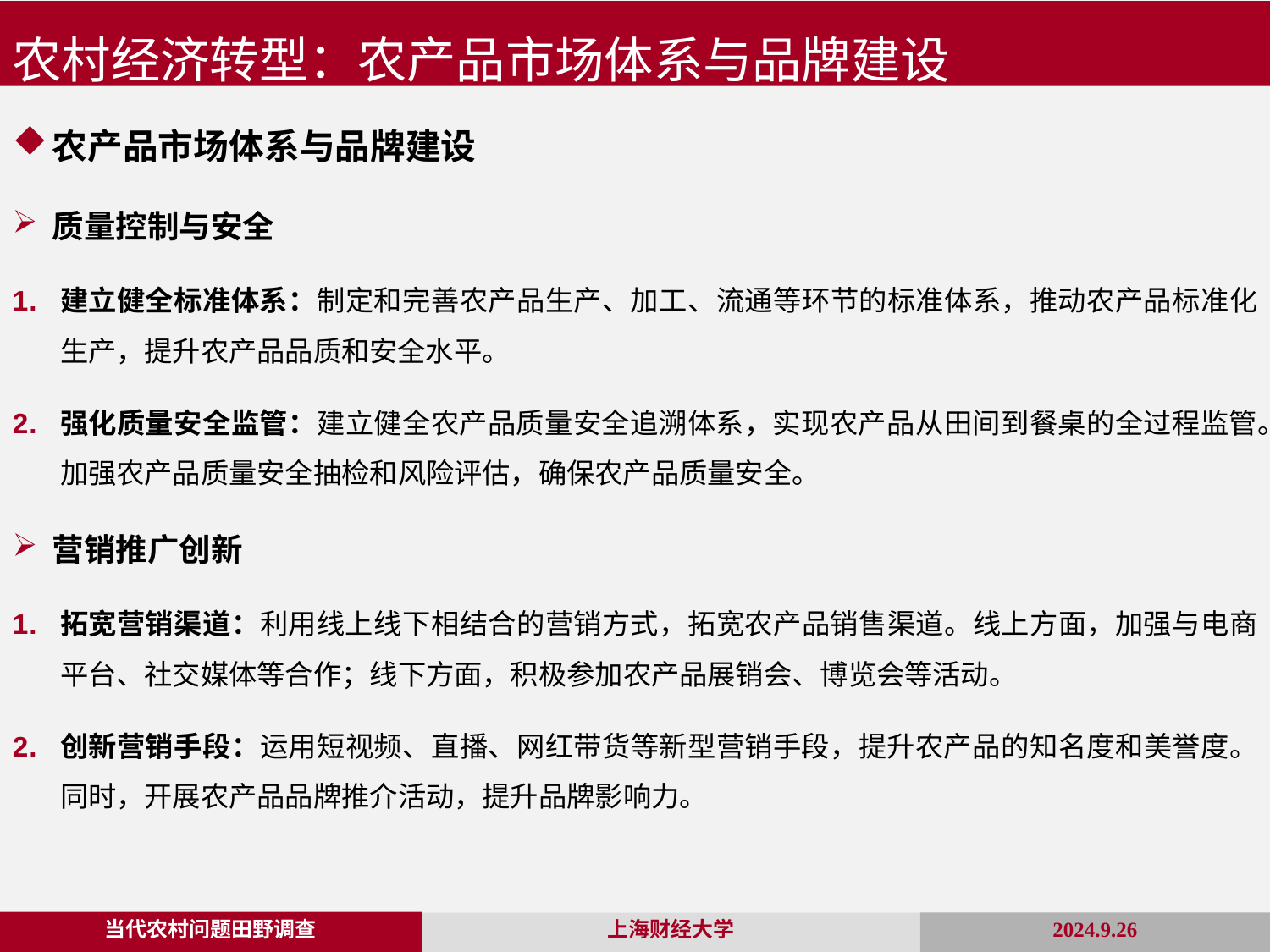

农村经济转型：农产品市场体系与品牌建设
农产品市场体系与品牌建设
质量控制与安全
建立健全标准体系：制定和完善农产品生产、加工、流通等环节的标准体系，推动农产品标准化生产，提升农产品品质和安全水平。
强化质量安全监管：建立健全农产品质量安全追溯体系，实现农产品从田间到餐桌的全过程监管。加强农产品质量安全抽检和风险评估，确保农产品质量安全。
营销推广创新
拓宽营销渠道：利用线上线下相结合的营销方式，拓宽农产品销售渠道。线上方面，加强与电商平台、社交媒体等合作；线下方面，积极参加农产品展销会、博览会等活动。
创新营销手段：运用短视频、直播、网红带货等新型营销手段，提升农产品的知名度和美誉度。同时，开展农产品品牌推介活动，提升品牌影响力。
当代农村问题田野调查
2024.9.26
上海财经大学